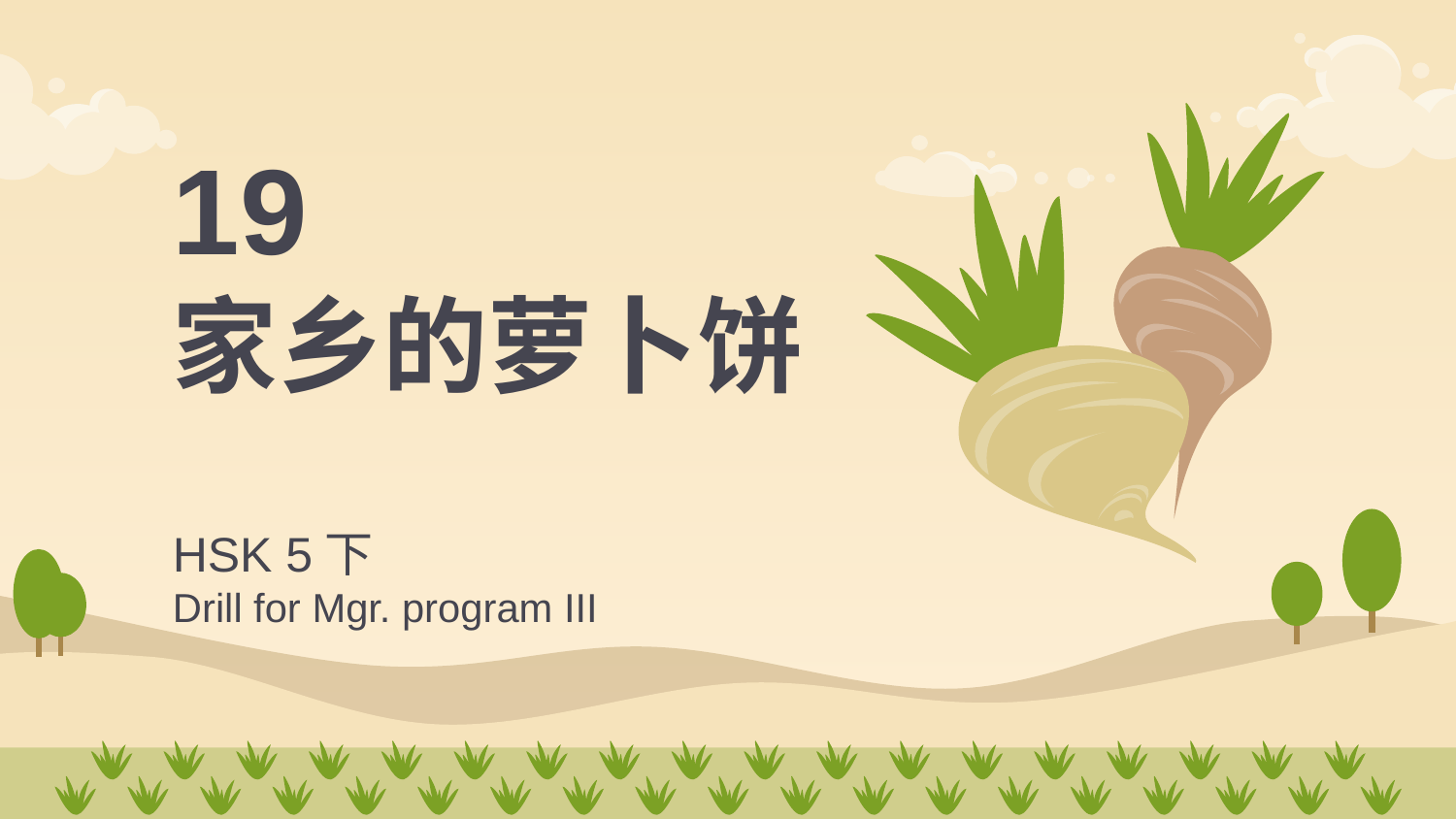

# 19 家乡的萝卜饼

HSK 5下
Drill for Mgr. program III